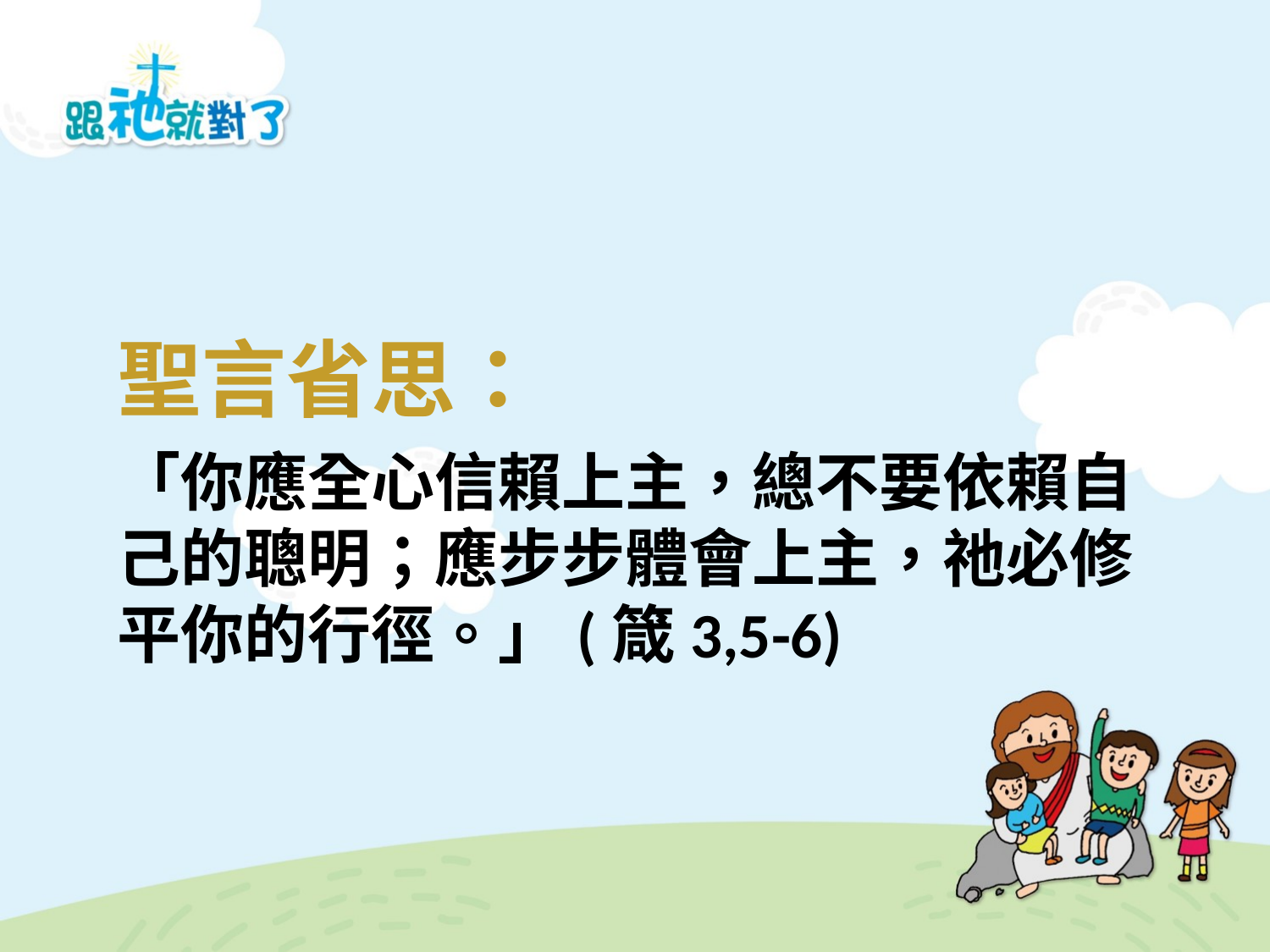

聖言省思：
「你應全心信賴上主，總不要依賴自己的聰明；應步步體會上主，祂必修平你的行徑。」(箴3,5-6)